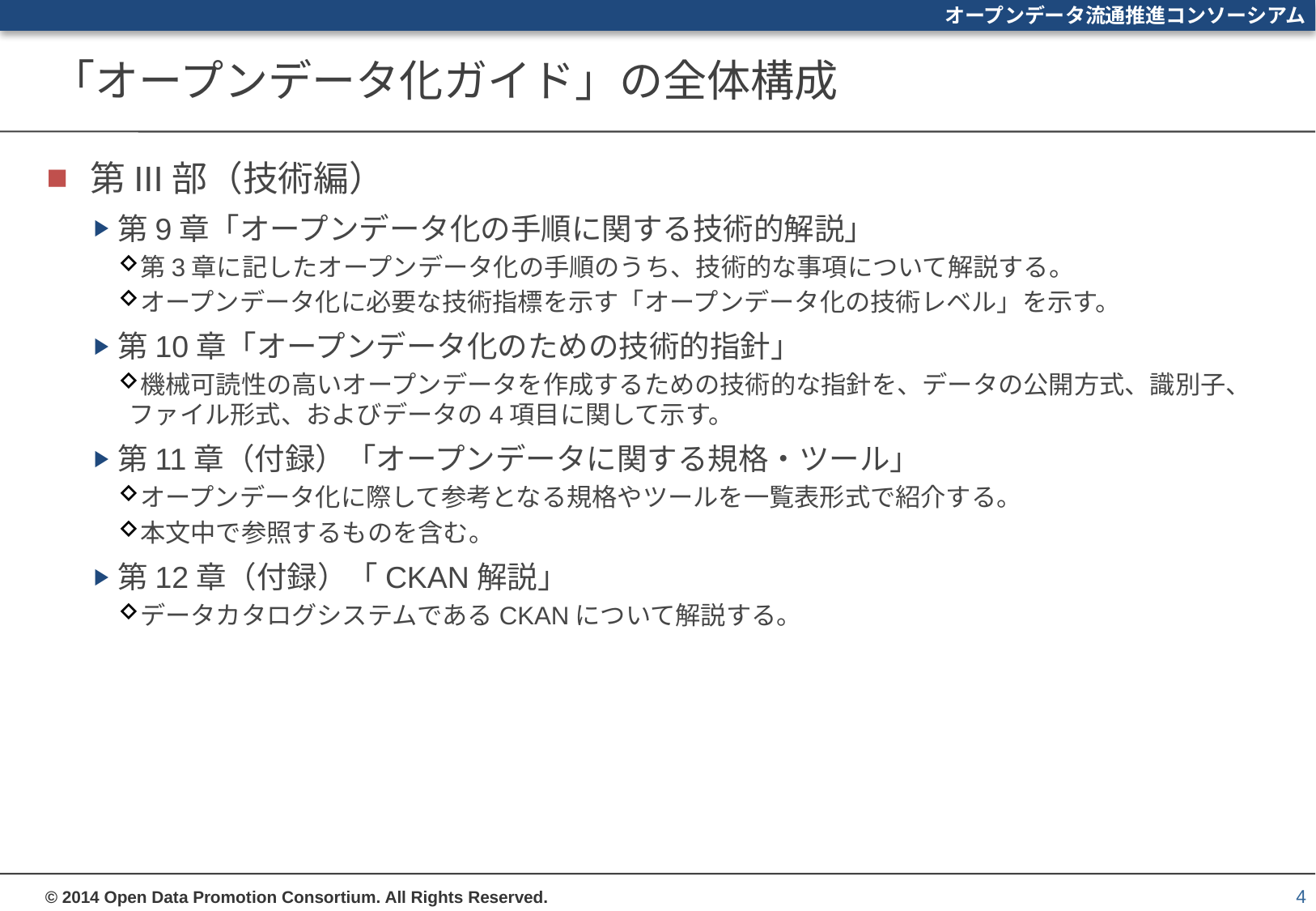

# 「オープンデータ化ガイド」の全体構成
第III部（技術編）
第9章「オープンデータ化の手順に関する技術的解説」
第3章に記したオープンデータ化の手順のうち、技術的な事項について解説する。
オープンデータ化に必要な技術指標を示す「オープンデータ化の技術レベル」を示す。
第10章「オープンデータ化のための技術的指針」
機械可読性の高いオープンデータを作成するための技術的な指針を、データの公開方式、識別子、ファイル形式、およびデータの4項目に関して示す。
第11章（付録）「オープンデータに関する規格・ツール」
オープンデータ化に際して参考となる規格やツールを一覧表形式で紹介する。
本文中で参照するものを含む。
第12章（付録）「CKAN解説」
データカタログシステムであるCKANについて解説する。

4